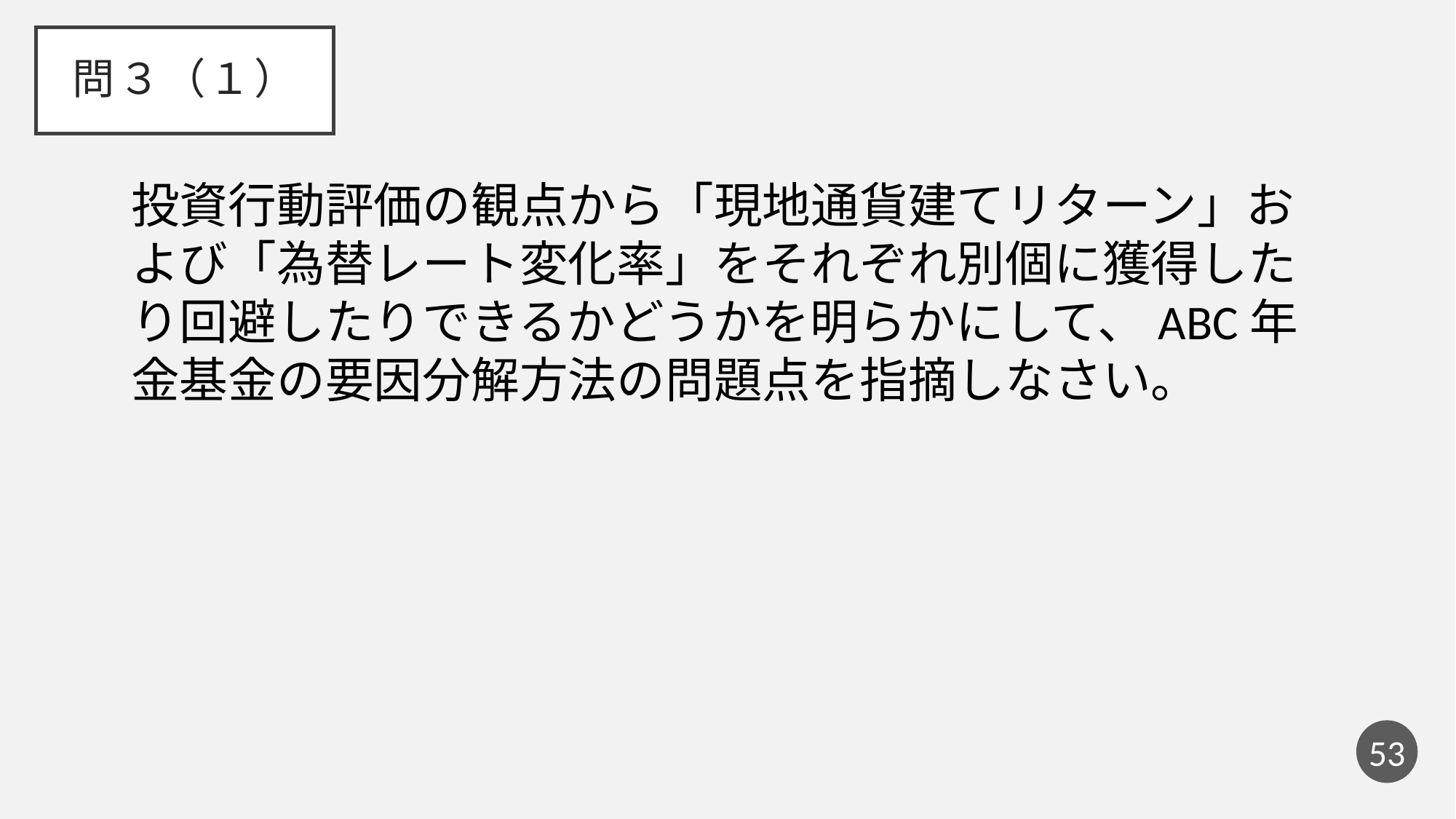

# 問３（１）
投資行動評価の観点から「現地通貨建てリターン」および「為替レート変化率」をそれぞれ別個に獲得したり回避したりできるかどうかを明らかにして、ABC年金基金の要因分解方法の問題点を指摘しなさい。
53